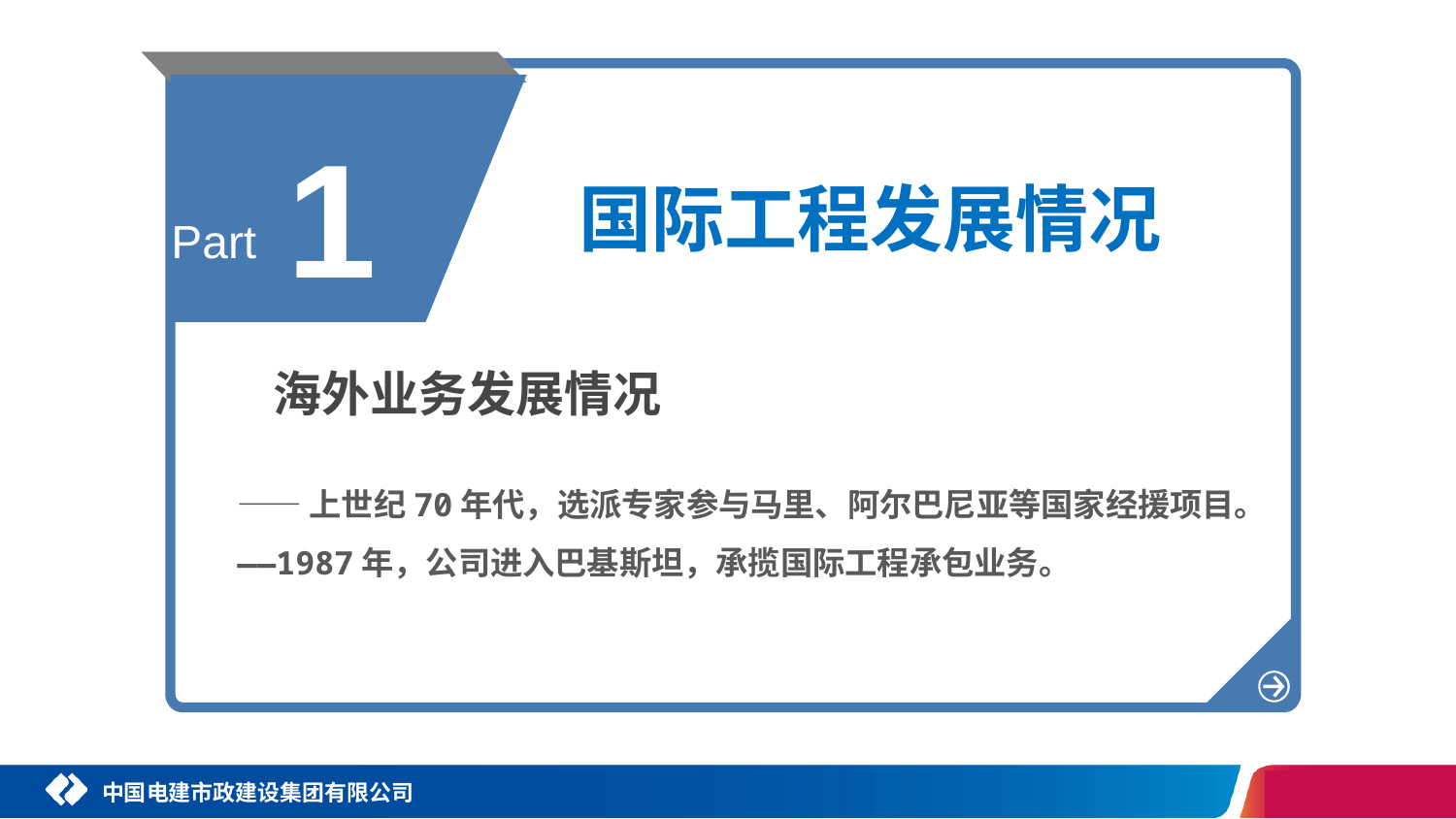

1
国际工程发展情况
Part
海外业务发展情况
——上世纪70年代，选派专家参与马里、阿尔巴尼亚等国家经援项目。
——1987年，公司进入巴基斯坦，承揽国际工程承包业务。